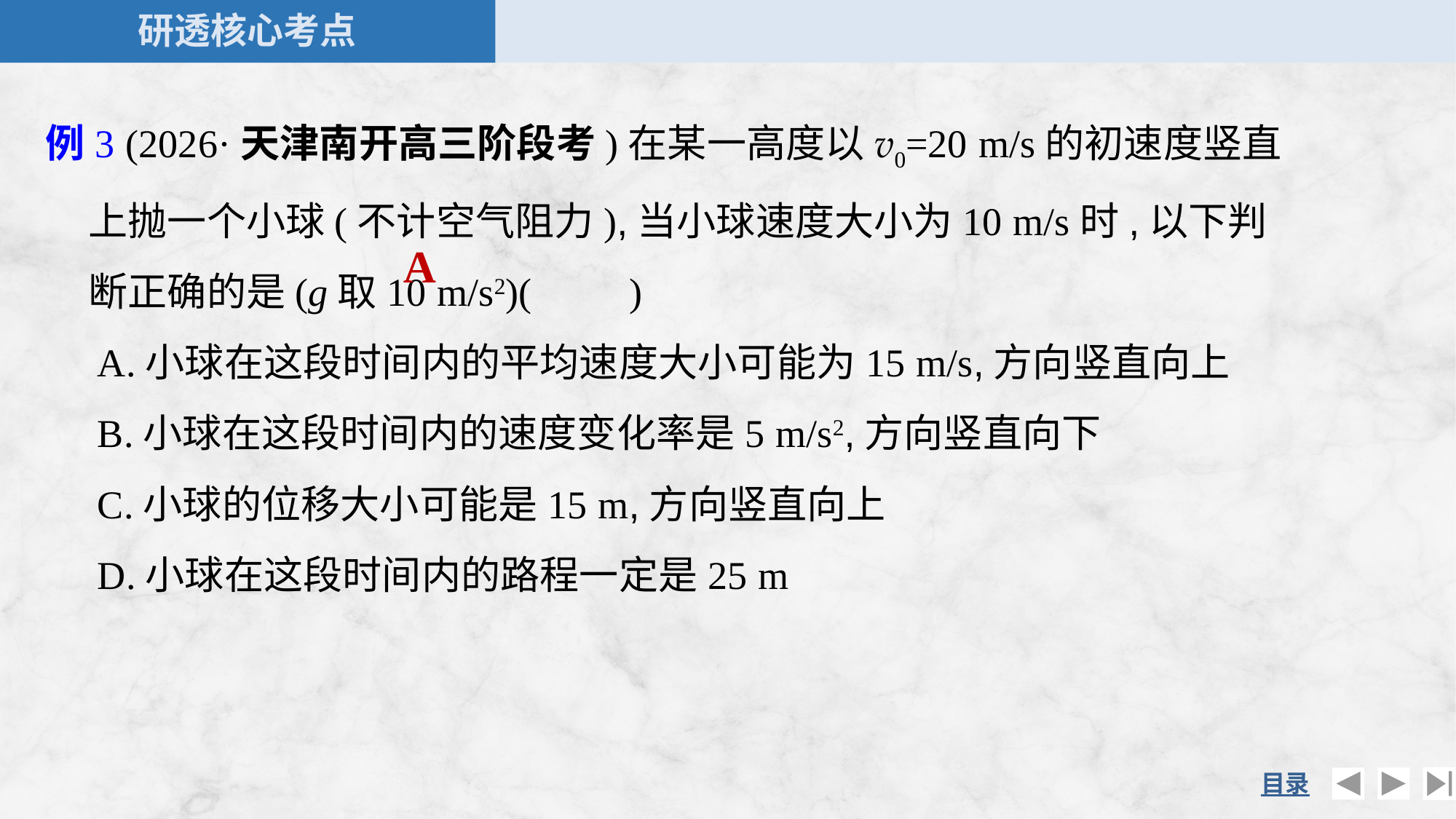

例3 (2026·天津南开高三阶段考)在某一高度以v0=20 m/s的初速度竖直上抛一个小球(不计空气阻力),当小球速度大小为10 m/s时,以下判断正确的是(g取10 m/s2)(　　)
A
A.小球在这段时间内的平均速度大小可能为15 m/s,方向竖直向上
B.小球在这段时间内的速度变化率是5 m/s2,方向竖直向下
C.小球的位移大小可能是15 m,方向竖直向上
D.小球在这段时间内的路程一定是25 m